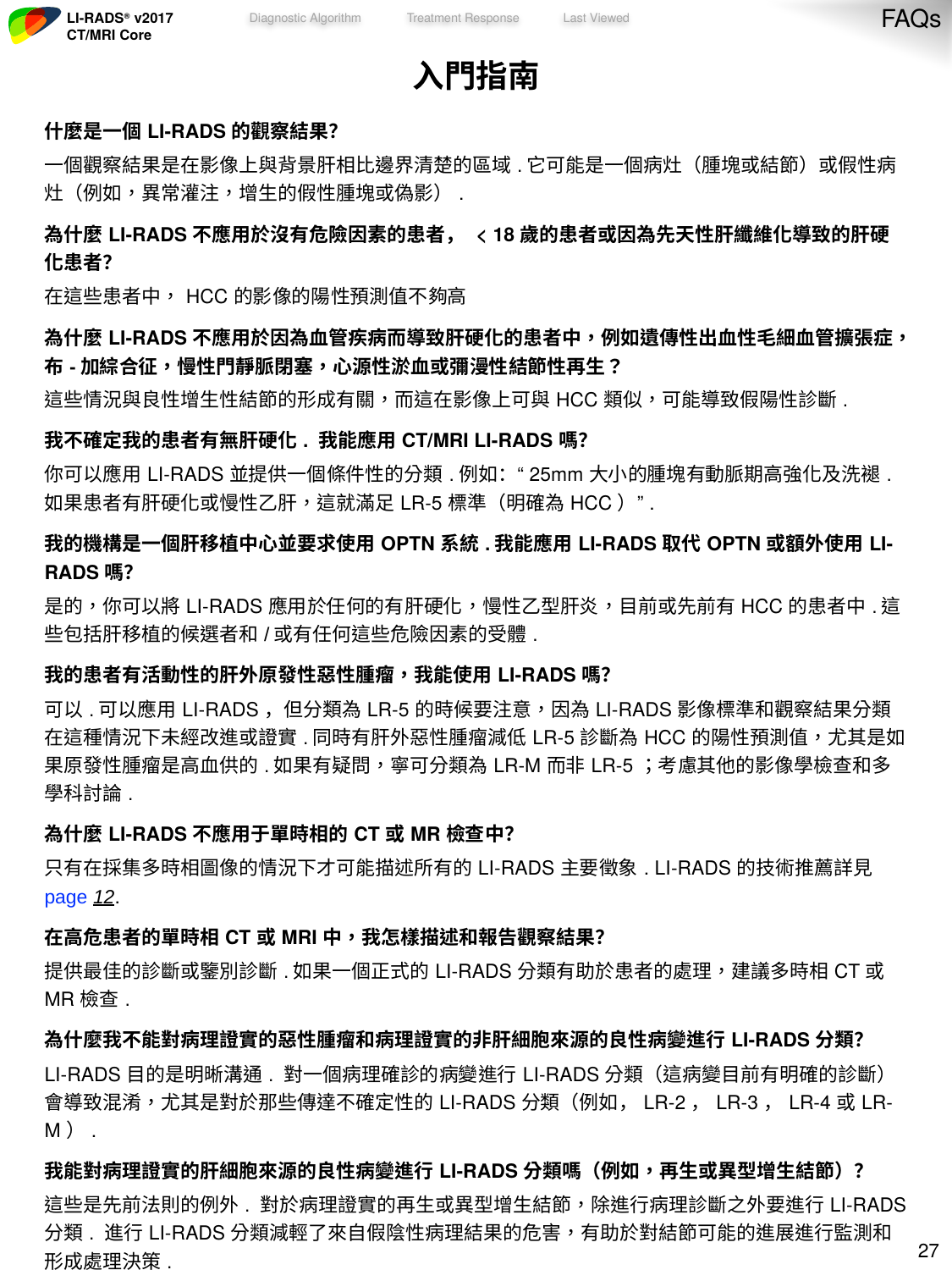

FAQs
| 入門指南 |
| --- |
| 什麼是一個LI-RADS的觀察結果？ 一個觀察結果是在影像上與背景肝相比邊界清楚的區域.它可能是一個病灶（腫塊或結節）或假性病灶（例如，異常灌注，增生的假性腫塊或偽影）. |
| 為什麼LI-RADS不應用於沒有危險因素的患者， < 18歲的患者或因為先天性肝纖維化導致的肝硬化患者？ 在這些患者中，HCC的影像的陽性預測值不夠高 |
| 為什麼LI-RADS不應用於因為血管疾病而導致肝硬化的患者中，例如遺傳性出血性毛細血管擴張症，布-加綜合征，慢性門靜脈閉塞，心源性淤血或彌漫性結節性再生？ 這些情況與良性增生性結節的形成有關，而這在影像上可與HCC類似，可能導致假陽性診斷. |
| 我不確定我的患者有無肝硬化. 我能應用CT/MRI LI-RADS嗎？ 你可以應用LI-RADS並提供一個條件性的分類.例如：“25mm大小的腫塊有動脈期高強化及洗褪.如果患者有肝硬化或慢性乙肝，這就滿足LR-5標準（明確為HCC）”. |
| 我的機構是一個肝移植中心並要求使用OPTN系統.我能應用LI-RADS取代OPTN或額外使用LI-RADS嗎？ 是的，你可以將LI-RADS應用於任何的有肝硬化，慢性乙型肝炎，目前或先前有HCC的患者中.這些包括肝移植的候選者和/或有任何這些危險因素的受體. |
| 我的患者有活動性的肝外原發性惡性腫瘤，我能使用LI-RADS嗎？ 可以.可以應用LI-RADS，但分類為LR-5的時候要注意，因為LI-RADS影像標準和觀察結果分類在這種情況下未經改進或證實.同時有肝外惡性腫瘤減低LR-5診斷為HCC的陽性預測值，尤其是如果原發性腫瘤是高血供的.如果有疑問，寧可分類為LR-M而非LR-5；考慮其他的影像學檢查和多學科討論. |
| 為什麼LI-RADS不應用于單時相的CT或MR檢查中？ 只有在採集多時相圖像的情況下才可能描述所有的LI-RADS主要徵象. LI-RADS的技術推薦詳見page 12. |
| 在高危患者的單時相CT或MRI中，我怎樣描述和報告觀察結果？ 提供最佳的診斷或鑒別診斷.如果一個正式的LI-RADS分類有助於患者的處理，建議多時相CT或MR檢查. |
| 為什麼我不能對病理證實的惡性腫瘤和病理證實的非肝細胞來源的良性病變進行LI-RADS分類？ LI-RADS目的是明晰溝通. 對一個病理確診的病變進行LI-RADS分類（這病變目前有明確的診斷）會導致混淆，尤其是對於那些傳達不確定性的LI-RADS分類（例如，LR-2，LR-3，LR-4或LR-M）. |
| 我能對病理證實的肝細胞來源的良性病變進行LI-RADS分類嗎（例如，再生或異型增生結節）？ 這些是先前法則的例外. 對於病理證實的再生或異型增生結節，除進行病理診斷之外要進行LI-RADS分類. 進行LI-RADS分類減輕了來自假陰性病理結果的危害，有助於對結節可能的進展進行監測和形成處理決策. |
27